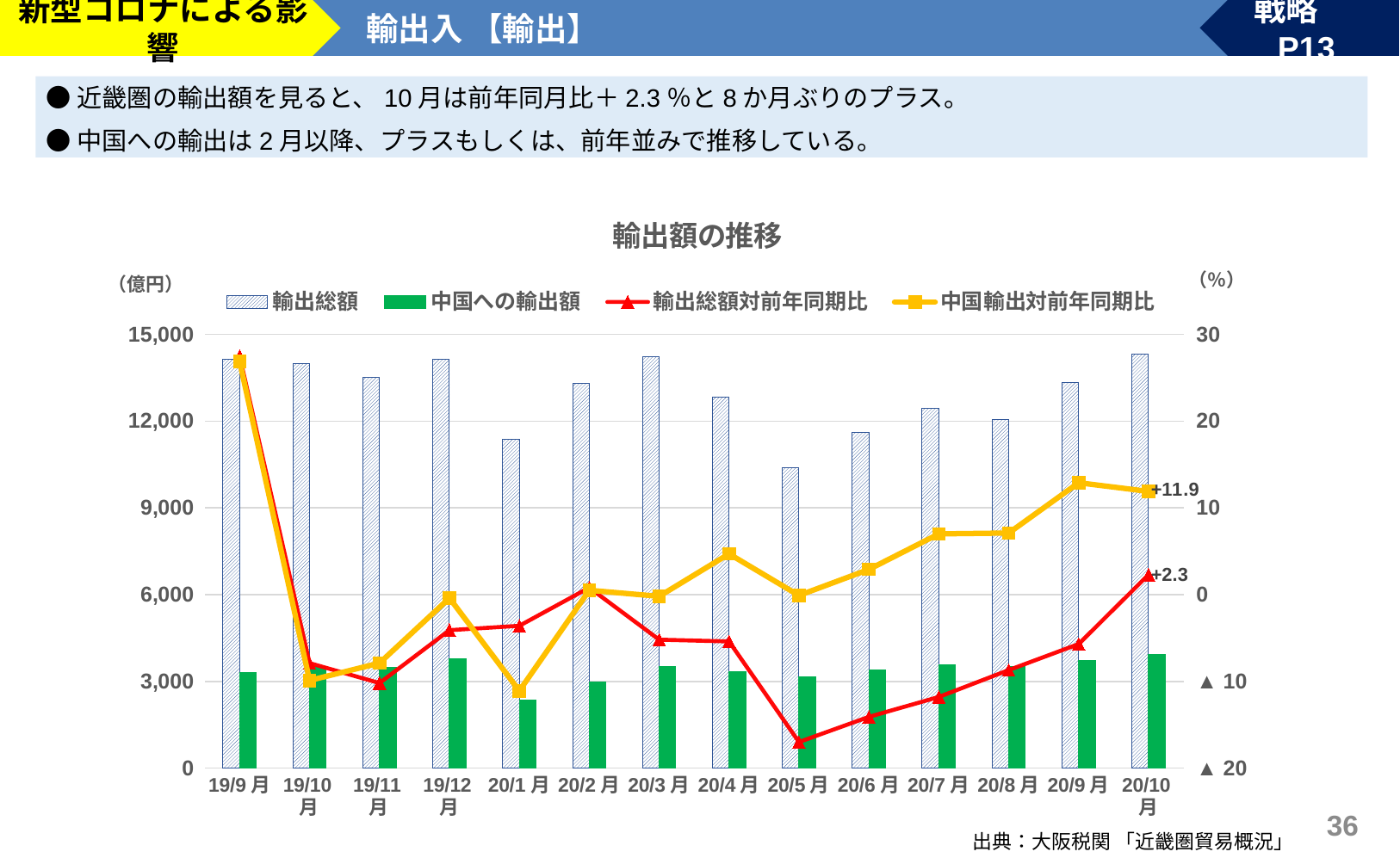

新型コロナによる影響
輸出入 【輸出】
戦略　P13
●近畿圏の輸出額を見ると、10月は前年同月比＋2.3％と8か月ぶりのプラス。
●中国への輸出は2月以降、プラスもしくは、前年並みで推移している。

### Chart: 輸出額の推移

| Category | 輸出総額 | 中国への輸出額 | 輸出総額対前年同期比 | 中国輸出対前年同期比 |
|---|---|---|---|---|
| 19/9月 | 14151.0 | 3300.0 | 27.5 | 26.9 |
| 19/10月 | 13980.0 | 3518.0 | -7.9 | -9.9 |
| 19/11月 | 13518.0 | 3482.0 | -10.2 | -7.9 |
| 19/12月 | 14144.0 | 3782.0 | -4.1 | -0.4 |
| 20/1月 | 11377.0 | 2365.0 | -3.6 | -11.1 |
| 20/2月 | 13300.0 | 2964.0 | 0.8 | 0.5 |
| 20/3月 | 14219.0 | 3508.0 | -5.2 | -0.2 |
| 20/4月 | 12818.0 | 3330.0 | -5.4 | 4.7 |
| 20/5月 | 10387.0 | 3147.0 | -17.0 | -0.1 |
| 20/6月 | 11597.0 | 3406.0 | -14.1 | 2.9 |
| 20/7月 | 12445.0 | 3560.0 | -11.8 | 7.0 |
| 20/8月 | 12049.0 | 3499.0 | -8.7 | 7.1 |
| 20/9月 | 13340.0 | 3724.0 | -5.7 | 12.9 |
| 20/10月 | 14307.0 | 3935.0 | 2.3 | 11.9 |
36
出典：大阪税関 「近畿圏貿易概況」